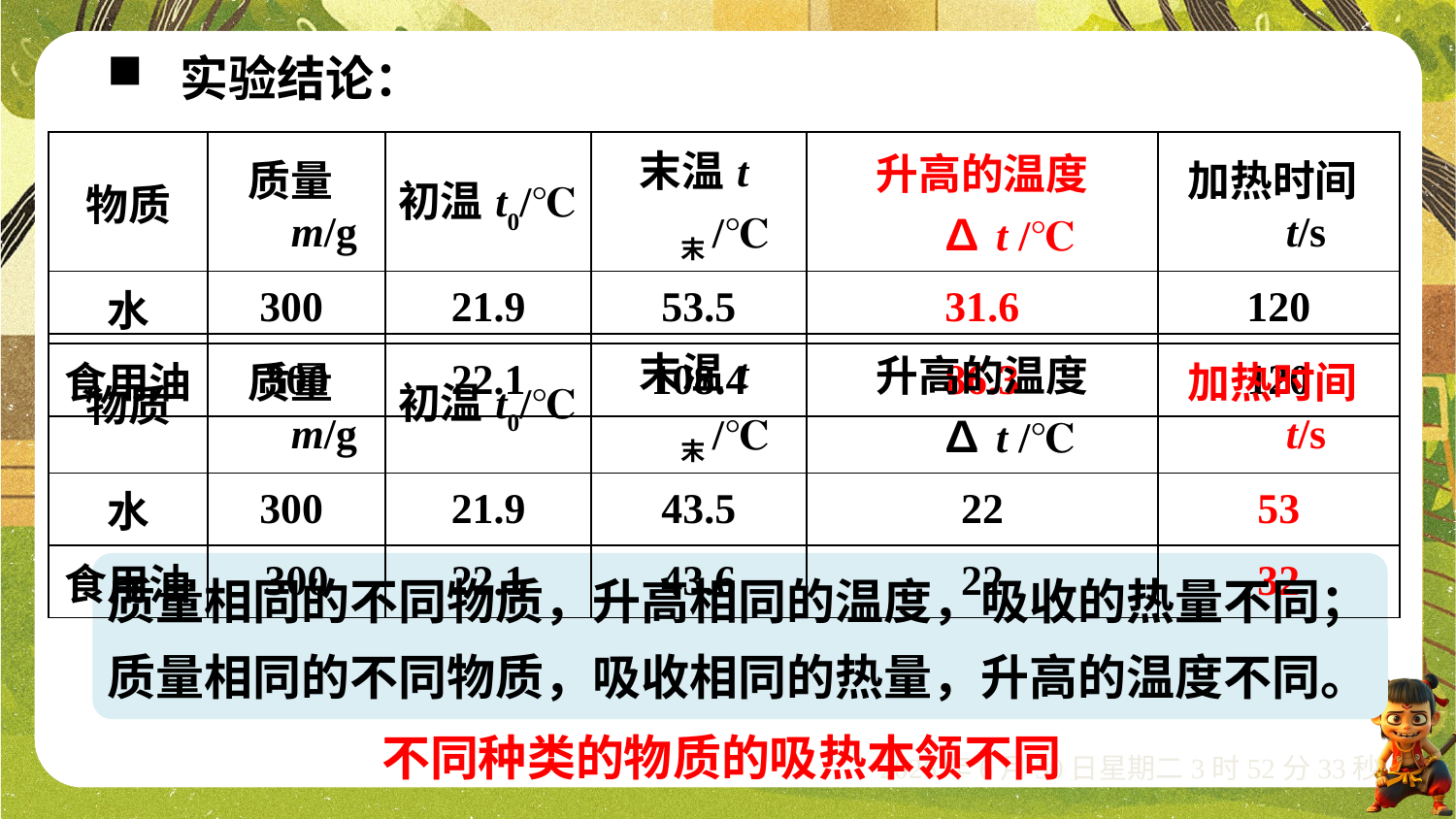

实验结论：
| 物质 | 质量m/g | 初温t0/℃ | 末温t末/℃ | 升高的温度∆t /℃ | 加热时间t/s |
| --- | --- | --- | --- | --- | --- |
| 水 | 300 | 21.9 | 53.5 | 31.6 | 120 |
| 食用油 | 300 | 22.1 | 108.4 | 86.3 | 120 |
| 物质 | 质量m/g | 初温t0/℃ | 末温t末/℃ | 升高的温度∆t /℃ | 加热时间t/s |
| --- | --- | --- | --- | --- | --- |
| 水 | 300 | 21.9 | 43.5 | 22 | 53 |
| 食用油 | 300 | 22.1 | 43.6 | 22 | 32 |
质量相同的不同物质，升高相同的温度，吸收的热量不同；
质量相同的不同物质，吸收相同的热量，升高的温度不同。

不同种类的物质的吸热本领不同